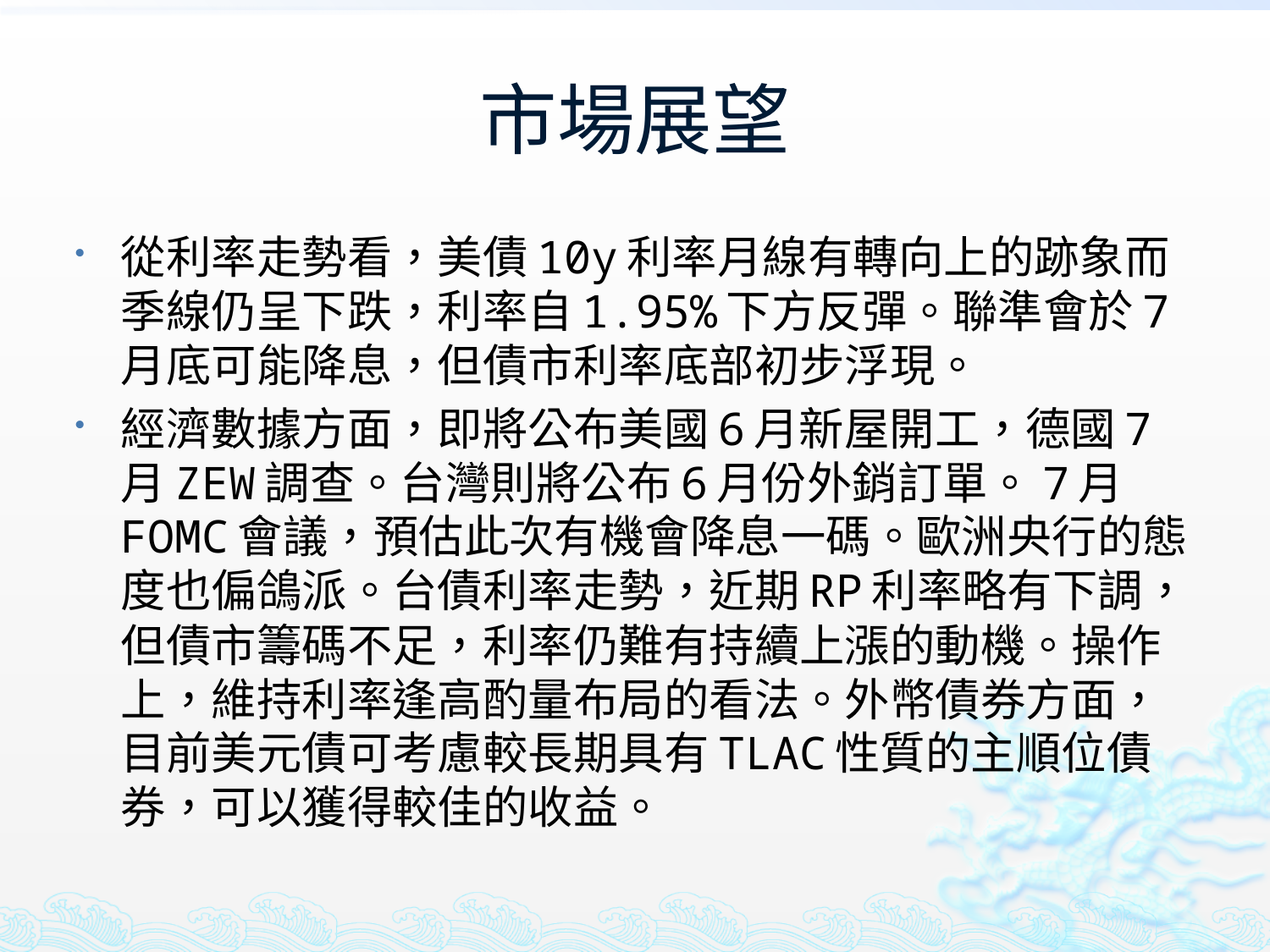

# 市場展望
從利率走勢看，美債10y利率月線有轉向上的跡象而季線仍呈下跌，利率自1.95%下方反彈。聯準會於7月底可能降息，但債市利率底部初步浮現。
經濟數據方面，即將公布美國6月新屋開工，德國7月ZEW調查。台灣則將公布6月份外銷訂單。7月FOMC會議，預估此次有機會降息一碼。歐洲央行的態度也偏鴿派。台債利率走勢，近期RP利率略有下調，但債市籌碼不足，利率仍難有持續上漲的動機。操作上，維持利率逢高酌量布局的看法。外幣債券方面，目前美元債可考慮較長期具有TLAC性質的主順位債券，可以獲得較佳的收益。